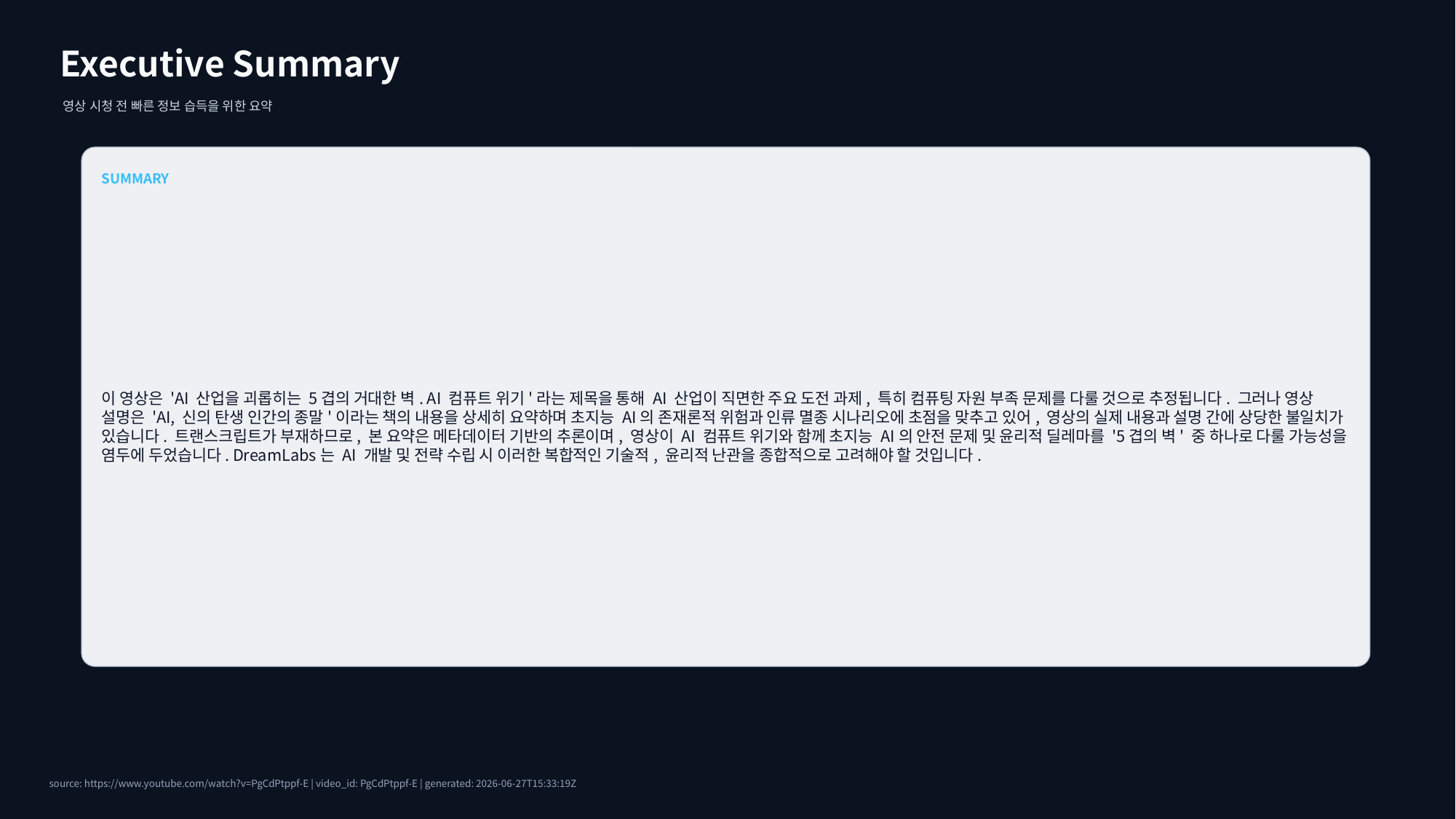

Executive Summary
영상 시청 전 빠른 정보 습득을 위한 요약

SUMMARY
이 영상은 'AI 산업을 괴롭히는 5겹의 거대한 벽. AI 컴퓨트 위기'라는 제목을 통해 AI 산업이 직면한 주요 도전 과제, 특히 컴퓨팅 자원 부족 문제를 다룰 것으로 추정됩니다. 그러나 영상 설명은 'AI, 신의 탄생 인간의 종말'이라는 책의 내용을 상세히 요약하며 초지능 AI의 존재론적 위험과 인류 멸종 시나리오에 초점을 맞추고 있어, 영상의 실제 내용과 설명 간에 상당한 불일치가 있습니다. 트랜스크립트가 부재하므로, 본 요약은 메타데이터 기반의 추론이며, 영상이 AI 컴퓨트 위기와 함께 초지능 AI의 안전 문제 및 윤리적 딜레마를 '5겹의 벽' 중 하나로 다룰 가능성을 염두에 두었습니다. DreamLabs는 AI 개발 및 전략 수립 시 이러한 복합적인 기술적, 윤리적 난관을 종합적으로 고려해야 할 것입니다.
source: https://www.youtube.com/watch?v=PgCdPtppf-E | video_id: PgCdPtppf-E | generated: 2026-06-27T15:33:19Z